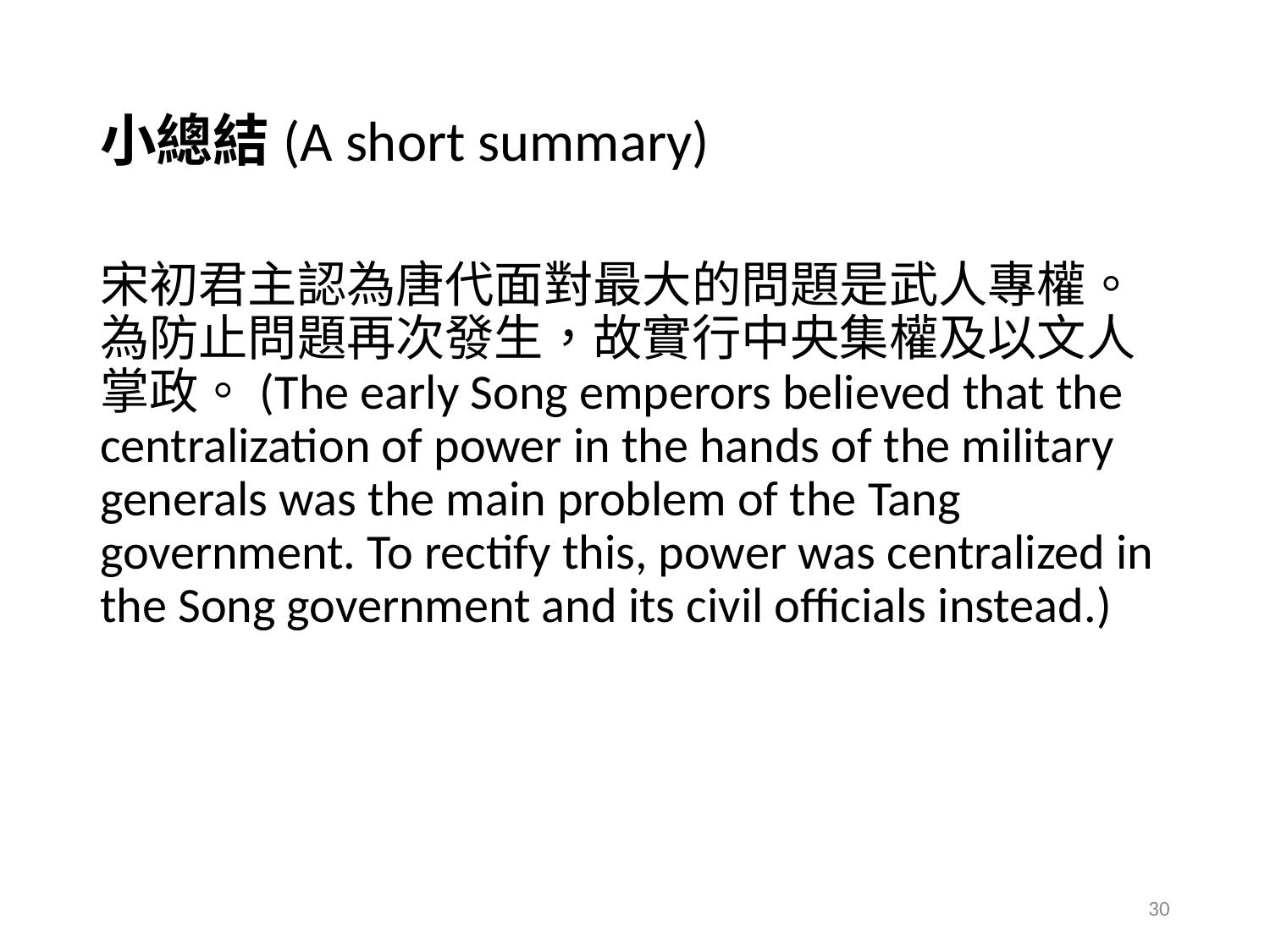

# 小總結(A short summary)
宋初君主認為唐代面對最大的問題是武人專權。為防止問題再次發生，故實行中央集權及以文人掌政。(The early Song emperors believed that the centralization of power in the hands of the military generals was the main problem of the Tang government. To rectify this, power was centralized in the Song government and its civil officials instead.)

30